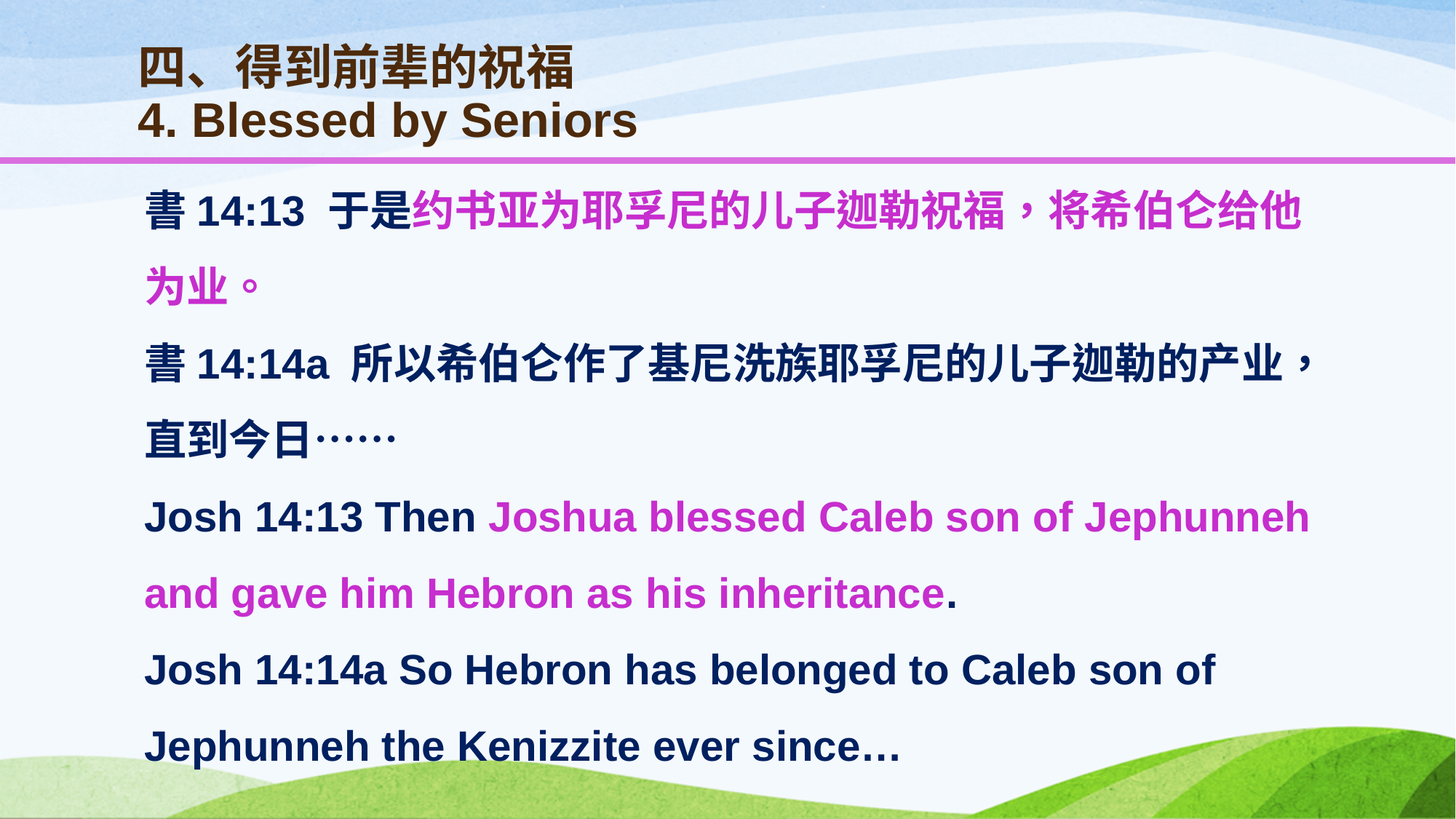

# 四、得到前辈的祝福 4. Blessed by Seniors
書14:13 于是约书亚为耶孚尼的儿子迦勒祝福，将希伯仑给他为业。
書14:14a 所以希伯仑作了基尼洗族耶孚尼的儿子迦勒的产业，直到今日……
Josh 14:13 Then Joshua blessed Caleb son of Jephunneh and gave him Hebron as his inheritance.
Josh 14:14a So Hebron has belonged to Caleb son of Jephunneh the Kenizzite ever since…